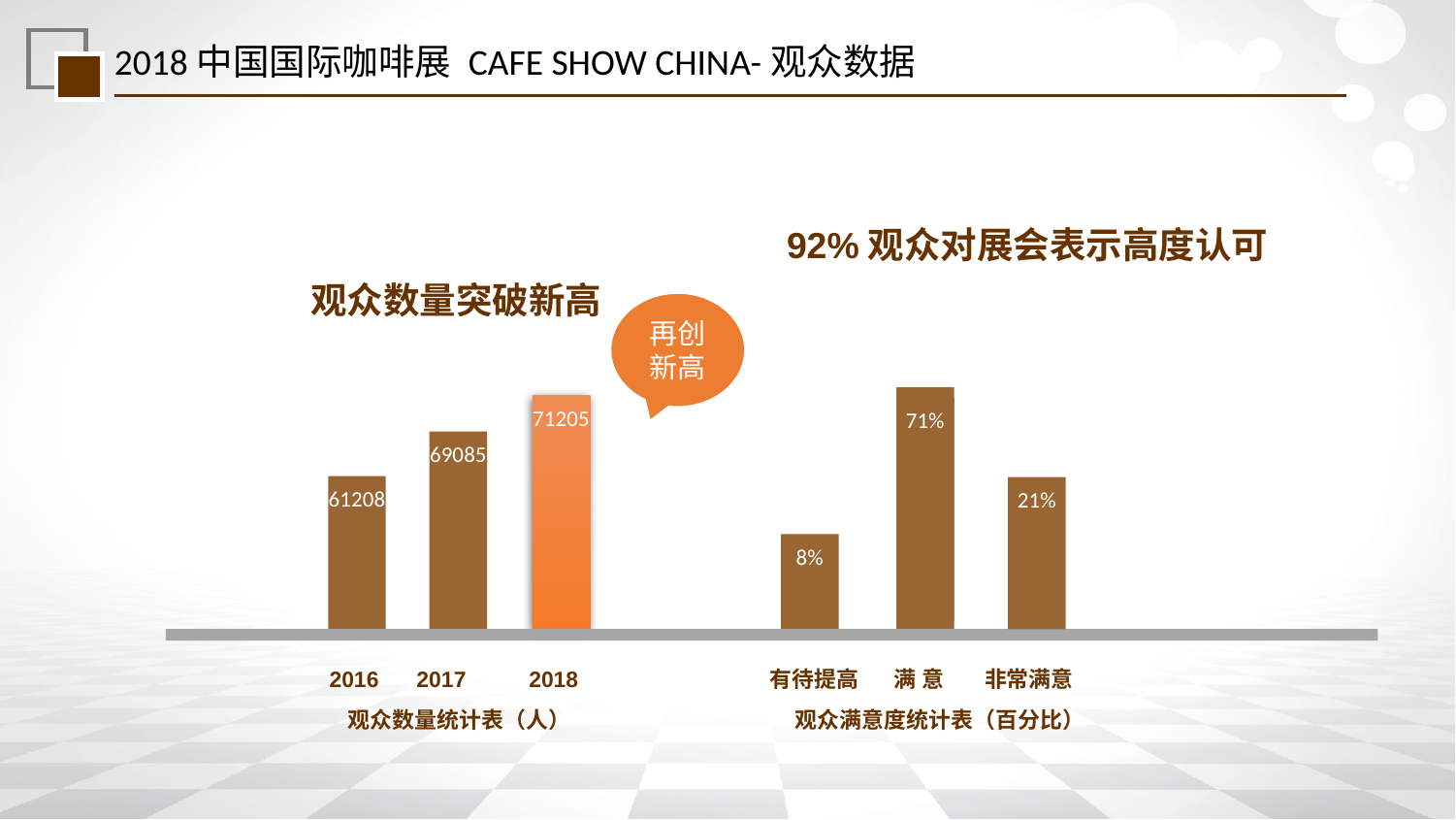

2018中国国际咖啡展 CAFE SHOW CHINA-观众数据
92%观众对展会表示高度认可
观众数量突破新高
      2016      2017          2018
          观众数量统计表（人）
再创新高

71205
69085
61208
8%

71%
21%
 有待提高       满 意        非常满意
      观众满意度统计表（百分比）